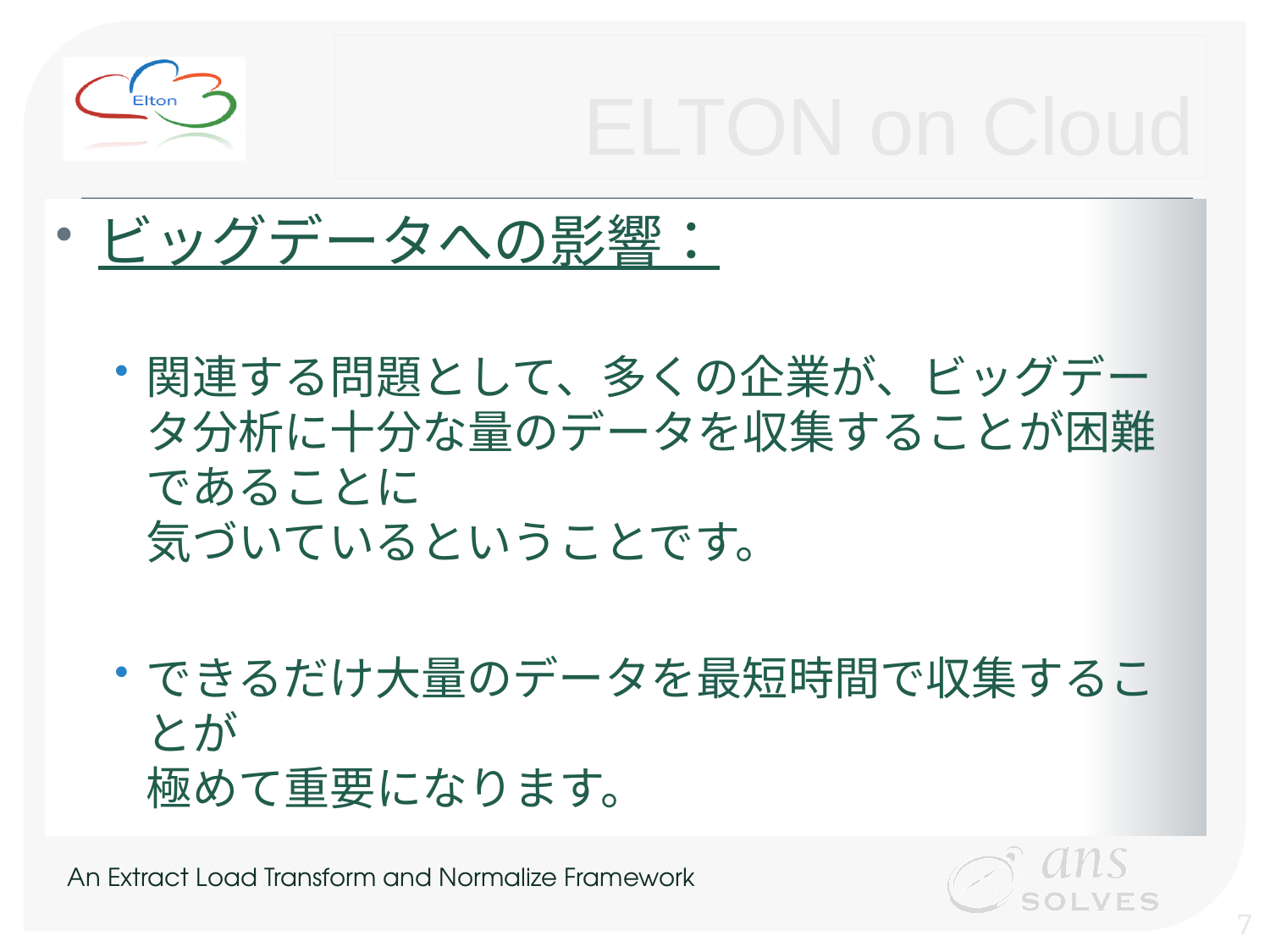

# ELTON on Cloud
ビッグデータへの影響：

関連する問題として、多くの企業が、ビッグデータ分析に十分な量のデータを収集することが困難であることに
気づいているということです。

できるだけ大量のデータを最短時間で収集することが
極めて重要になります。

7